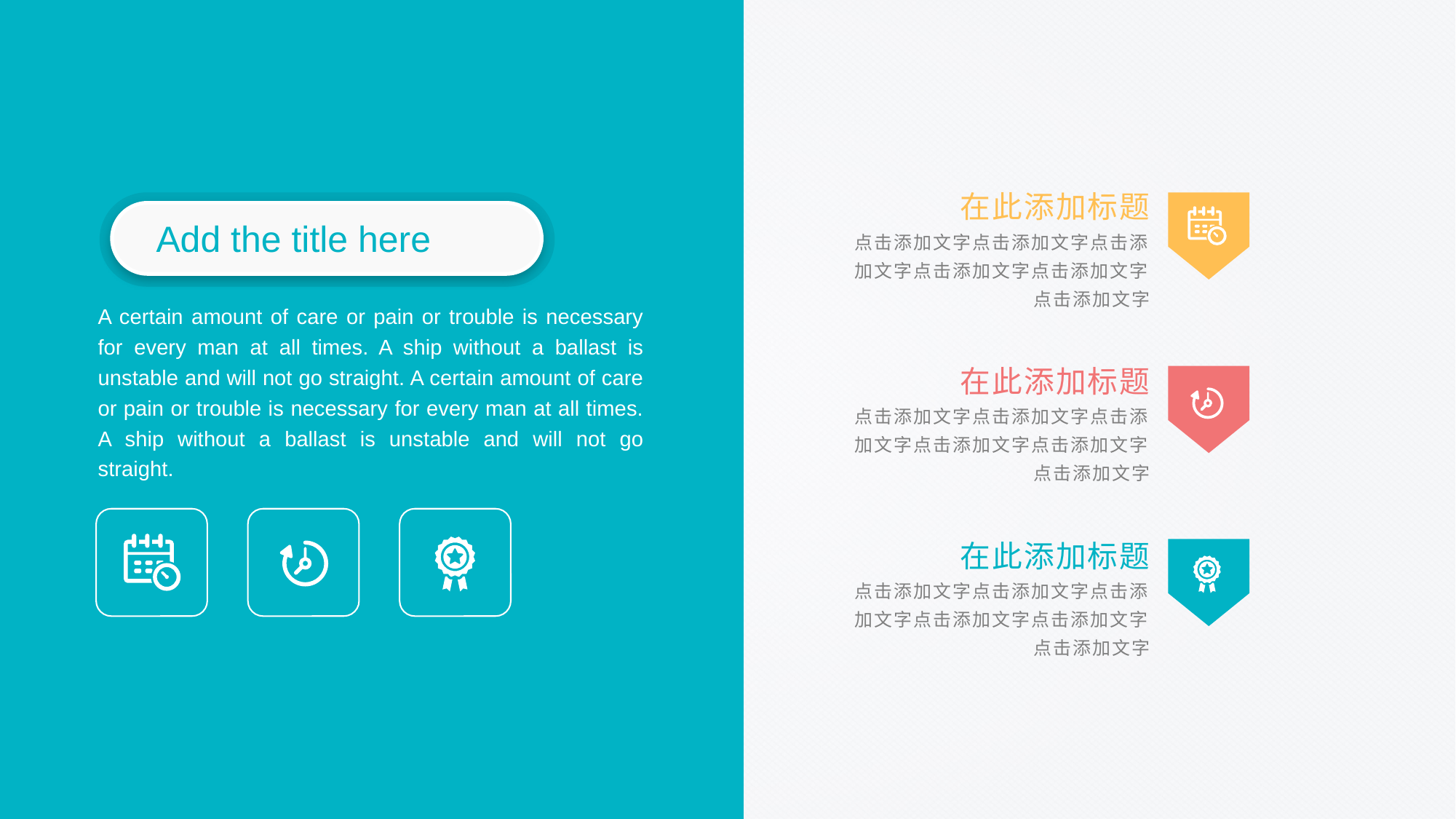

在此添加标题
点击添加文字点击添加文字点击添加文字点击添加文字点击添加文字点击添加文字

Add the title here
A certain amount of care or pain or trouble is necessary for every man at all times. A ship without a ballast is unstable and will not go straight. A certain amount of care or pain or trouble is necessary for every man at all times. A ship without a ballast is unstable and will not go straight.
在此添加标题
点击添加文字点击添加文字点击添加文字点击添加文字点击添加文字点击添加文字

在此添加标题
点击添加文字点击添加文字点击添加文字点击添加文字点击添加文字点击添加文字